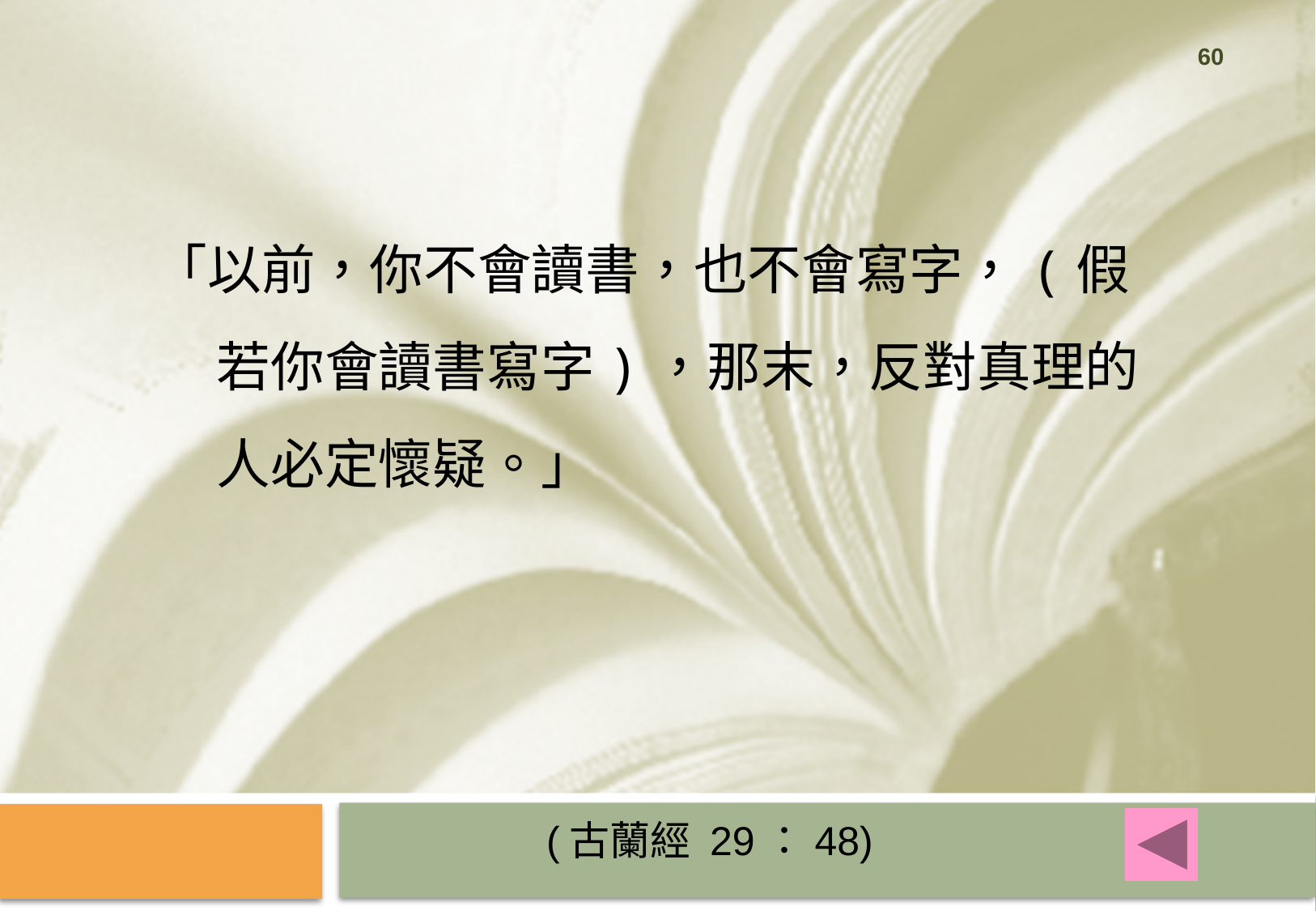

60
「以前，你不會讀書，也不會寫字，(假若你會讀書寫字)，那末，反對真理的人必定懷疑。」
(古蘭經 29：48)